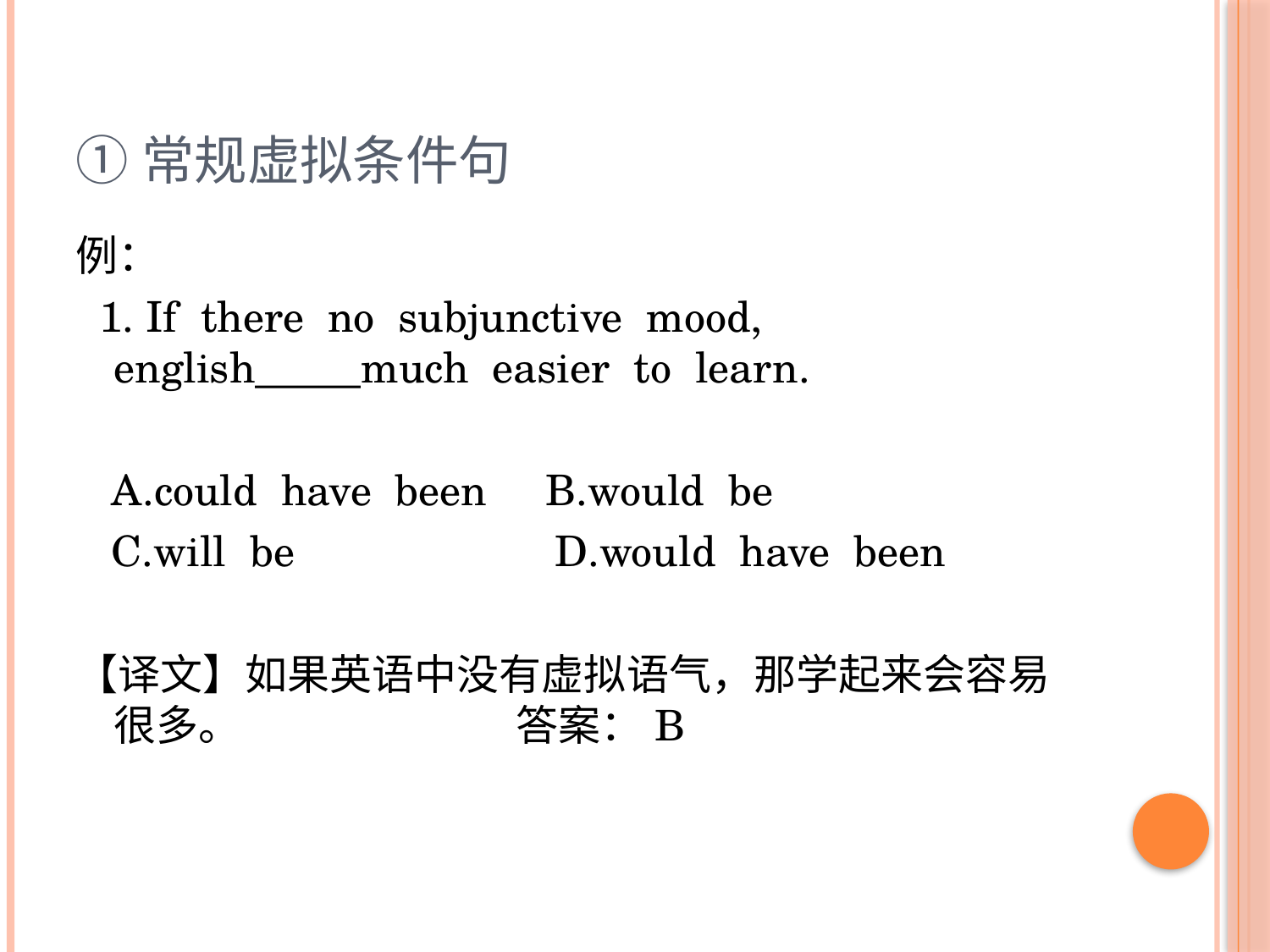

# ①常规虚拟条件句
例：
  1. If  there  no  subjunctive  mood, english_____much  easier  to  learn.

   A.could  have  been     B.would  be
   C.will  be                      D.would  have  been

【译文】如果英语中没有虚拟语气，那学起来会容易很多。                             答案：B